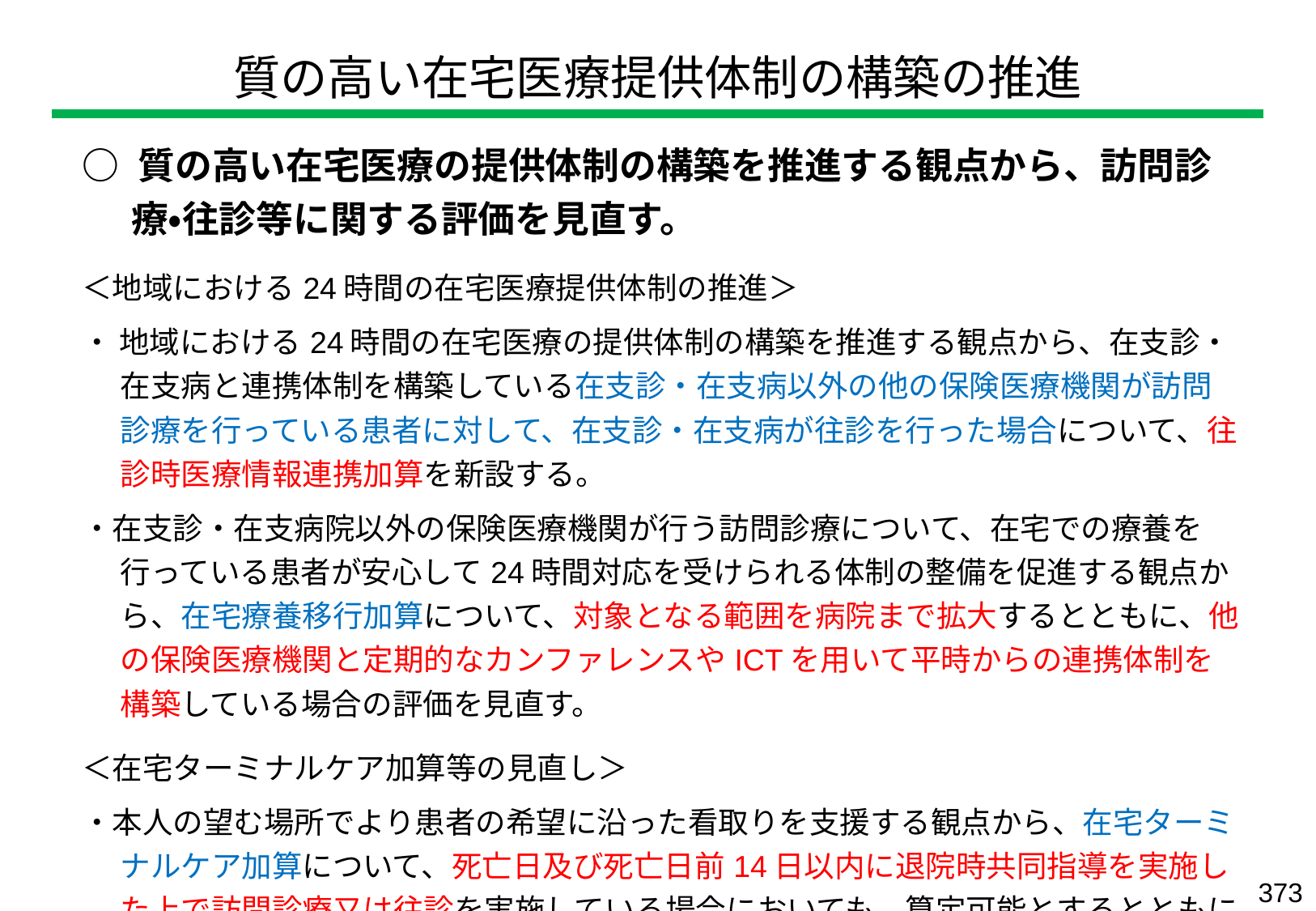

| 質の高い在宅医療提供体制の構築の推進 |
| --- |
| ○ 質の高い在宅医療の提供体制の構築を推進する観点から、訪問診療・往診等に関する評価を見直す。 ＜地域における24時間の在宅医療提供体制の推進＞ ・ 地域における24時間の在宅医療の提供体制の構築を推進する観点から、在支診・在支病と連携体制を構築している在支診・在支病以外の他の保険医療機関が訪問診療を行っている患者に対して、在支診・在支病が往診を行った場合について、往診時医療情報連携加算を新設する。 ・在支診・在支病院以外の保険医療機関が行う訪問診療について、在宅での療養を行っている患者が安心して24時間対応を受けられる体制の整備を促進する観点から、在宅療養移行加算について、対象となる範囲を病院まで拡大するとともに、他の保険医療機関と定期的なカンファレンスやICTを用いて平時からの連携体制を構築している場合の評価を見直す。 ＜在宅ターミナルケア加算等の見直し＞ ・本人の望む場所でより患者の希望に沿った看取りを支援する観点から、在宅ターミナルケア加算について、死亡日及び死亡日前14日以内に退院時共同指導を実施した上で訪問診療又は往診を実施している場合においても、算定可能とするとともに、 看取り加算について、退院時共同指導を実施した上で往診を行い、在宅で患者を看取った場合に往診料においても算定可能とする。 |
| --- |
373